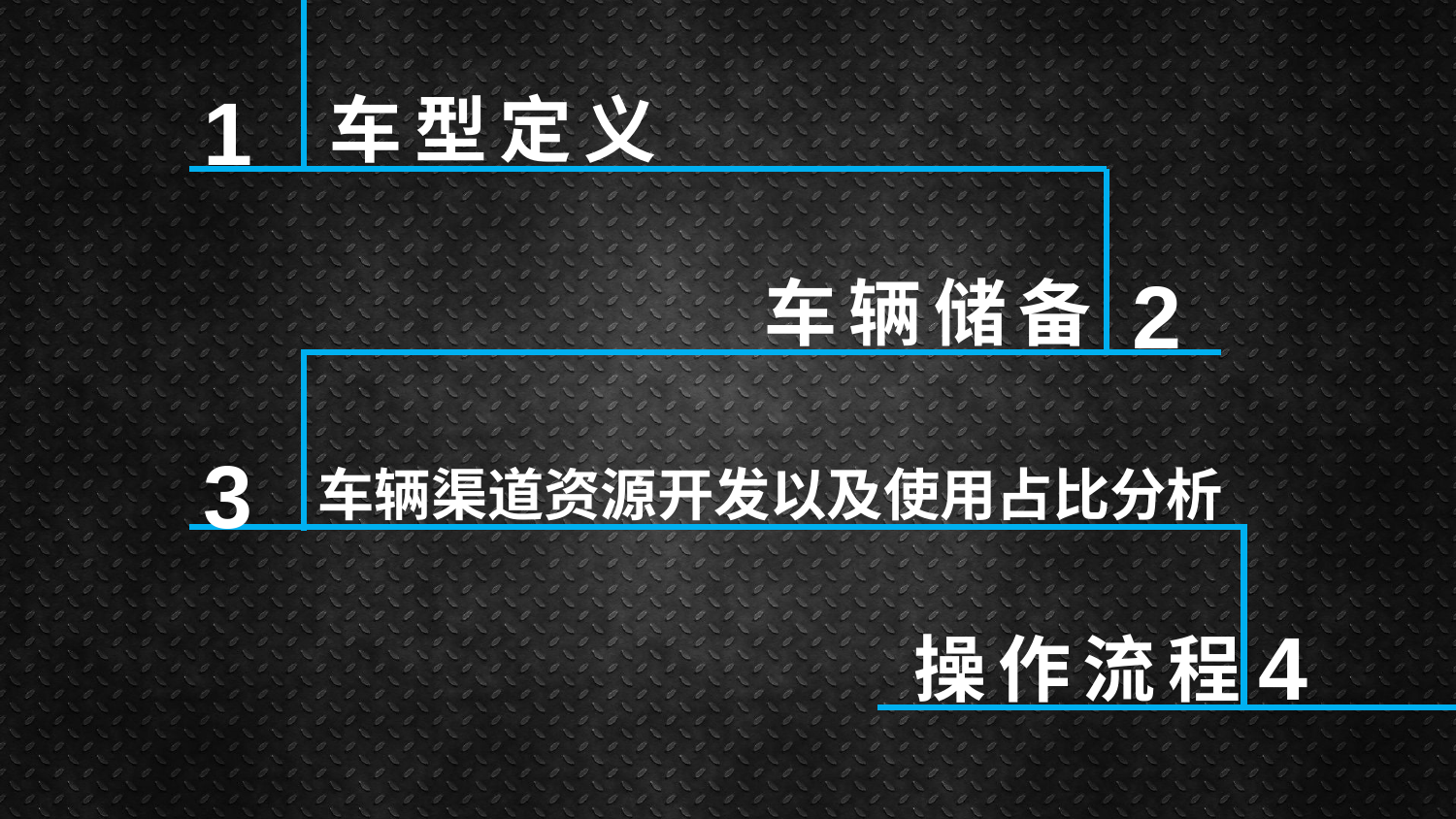

1
车型定义
2
车辆储备
3
车辆渠道资源开发以及使用占比分析
4
操作流程